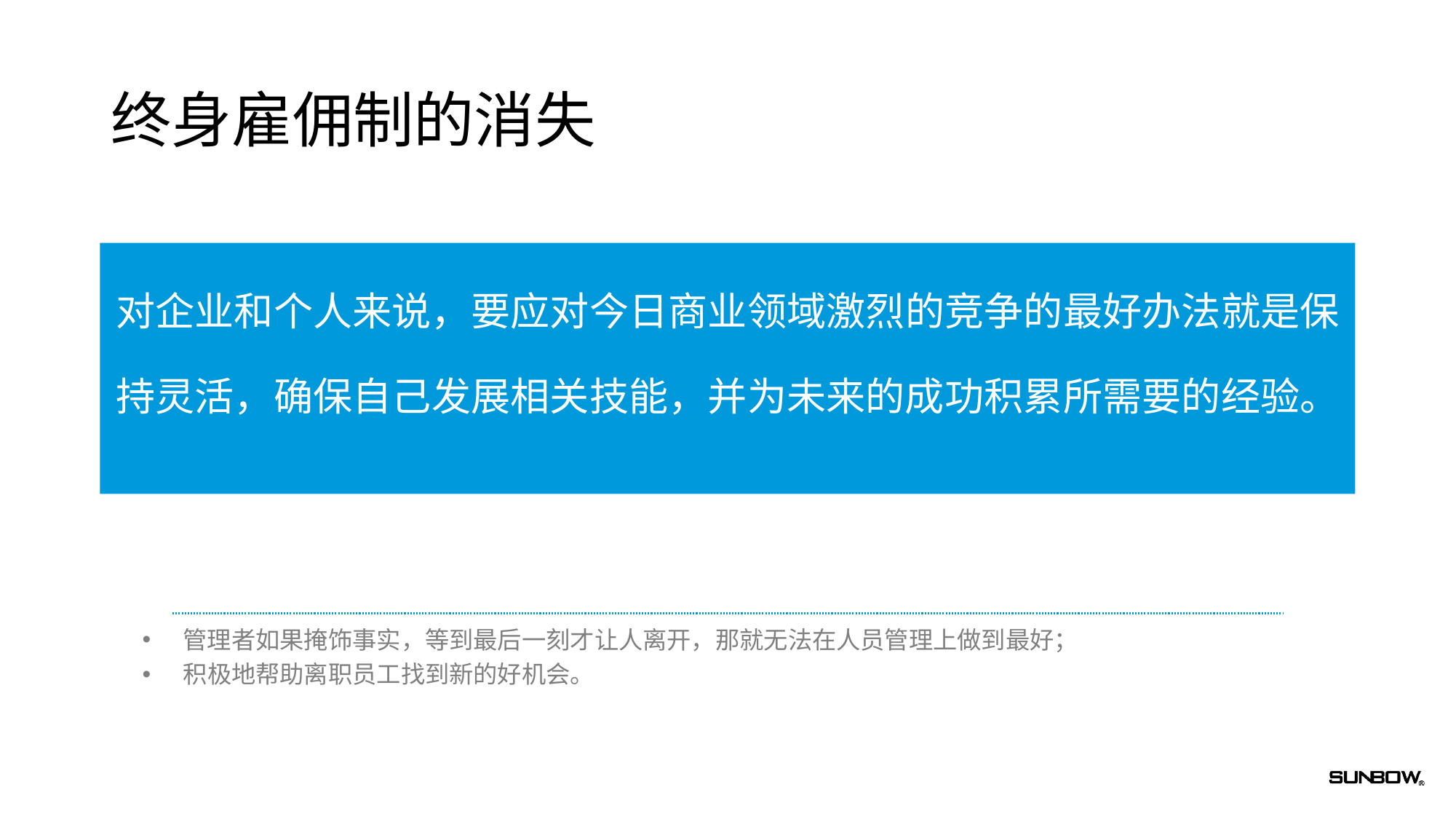

# 终身雇佣制的消失
对企业和个人来说，要应对今日商业领域激烈的竞争的最好办法就是保持灵活，确保自己发展相关技能，并为未来的成功积累所需要的经验。
管理者如果掩饰事实，等到最后一刻才让人离开，那就无法在人员管理上做到最好；
积极地帮助离职员工找到新的好机会。
63